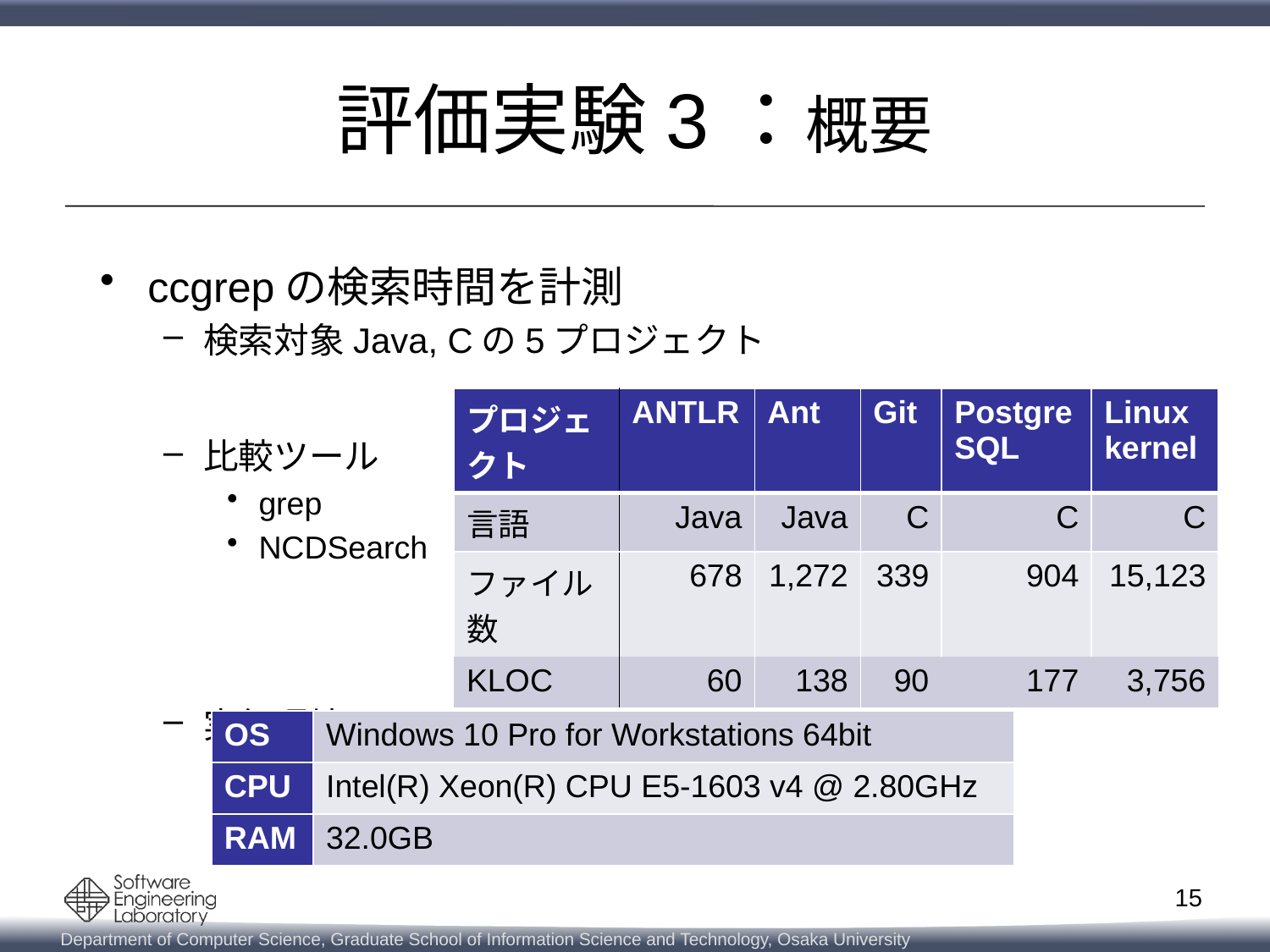

# 評価実験3：概要
ccgrepの検索時間を計測
検索対象Java, Cの5プロジェクト

比較ツール
grep
NCDSearch

実行環境

| プロジェクト | ANTLR | Ant | Git | PostgreSQL | Linux kernel |
| --- | --- | --- | --- | --- | --- |
| 言語 | Java | Java | C | C | C |
| ファイル数 | 678 | 1,272 | 339 | 904 | 15,123 |
| KLOC | 60 | 138 | 90 | 177 | 3,756 |
| OS | Windows 10 Pro for Workstations 64bit |
| --- | --- |
| CPU | Intel(R) Xeon(R) CPU E5-1603 v4 @ 2.80GHz |
| RAM | 32.0GB |
15